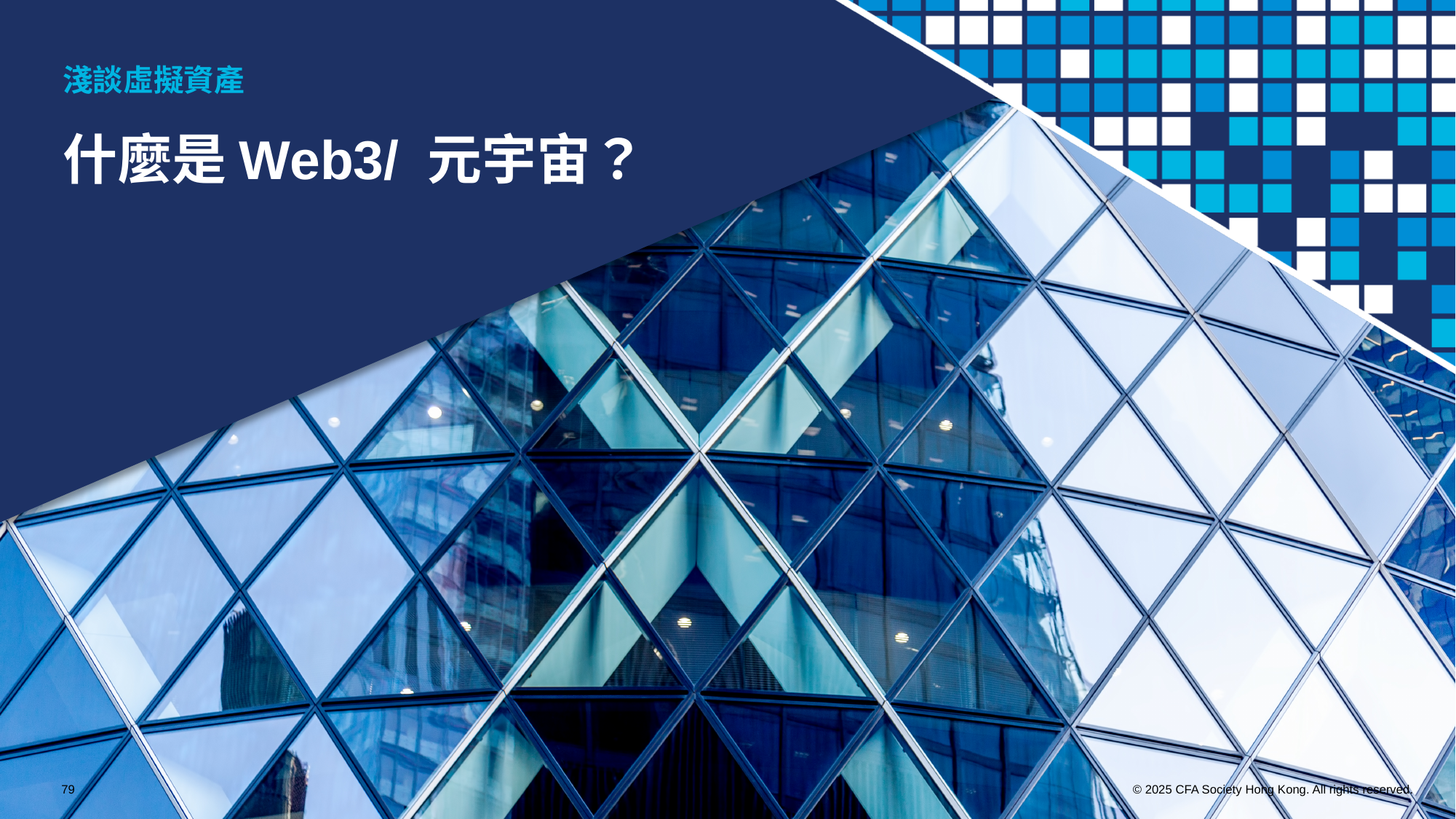

淺談虛擬資產
什麼是Web3/ 元宇宙？
79
© 2025 CFA Society Hong Kong. All rights reserved.